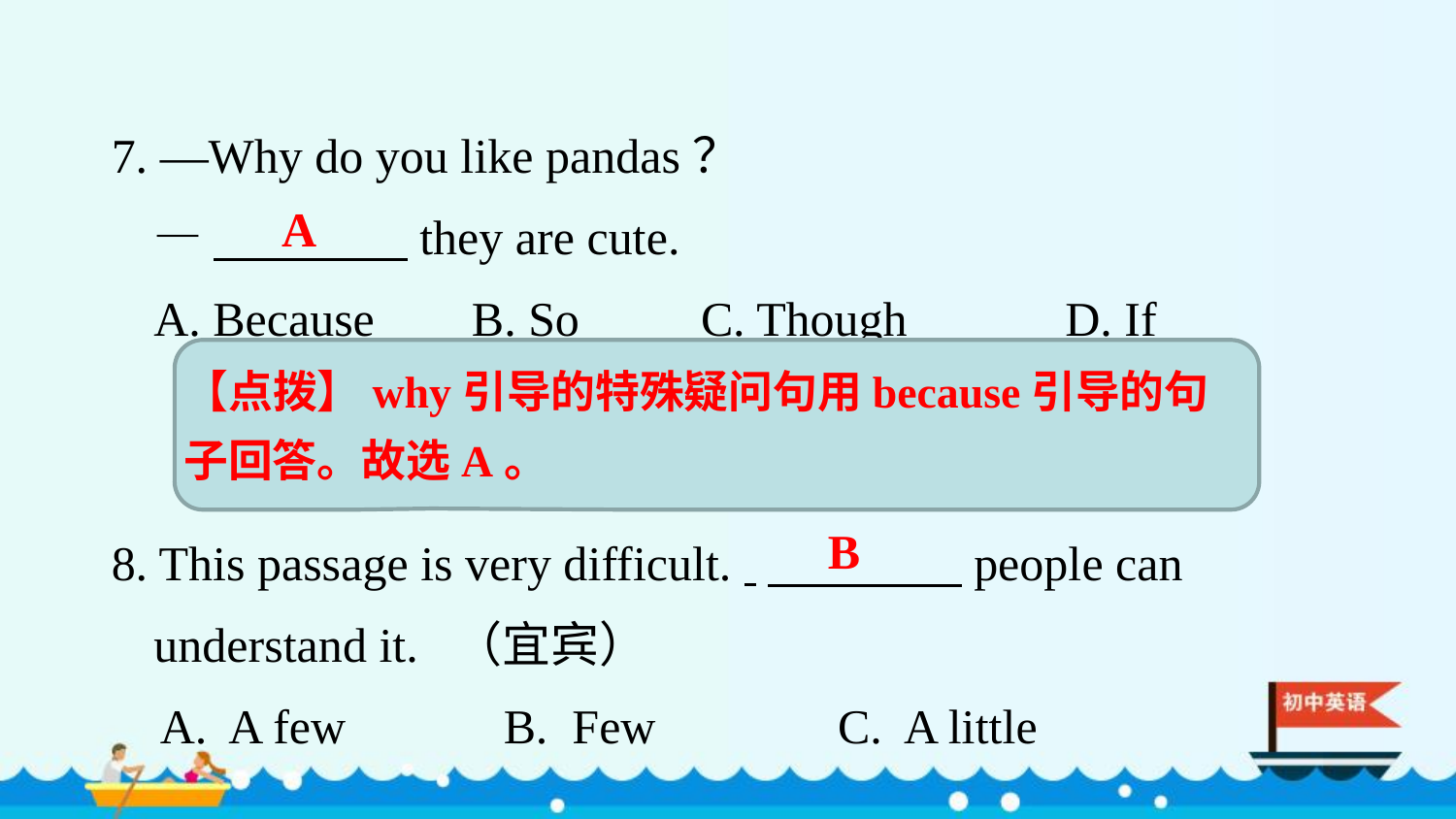

7. —Why do you like pandas？
—　　　　they are cute.
A. Because        B. So          C. Though             D. If

8. This passage is very difficult.  　　　　people can understand it.  （宜宾）
    A.  A few             B.  Few               C.  A little
A

【点拨】why引导的特殊疑问句用because引导的句子回答。故选A。
B